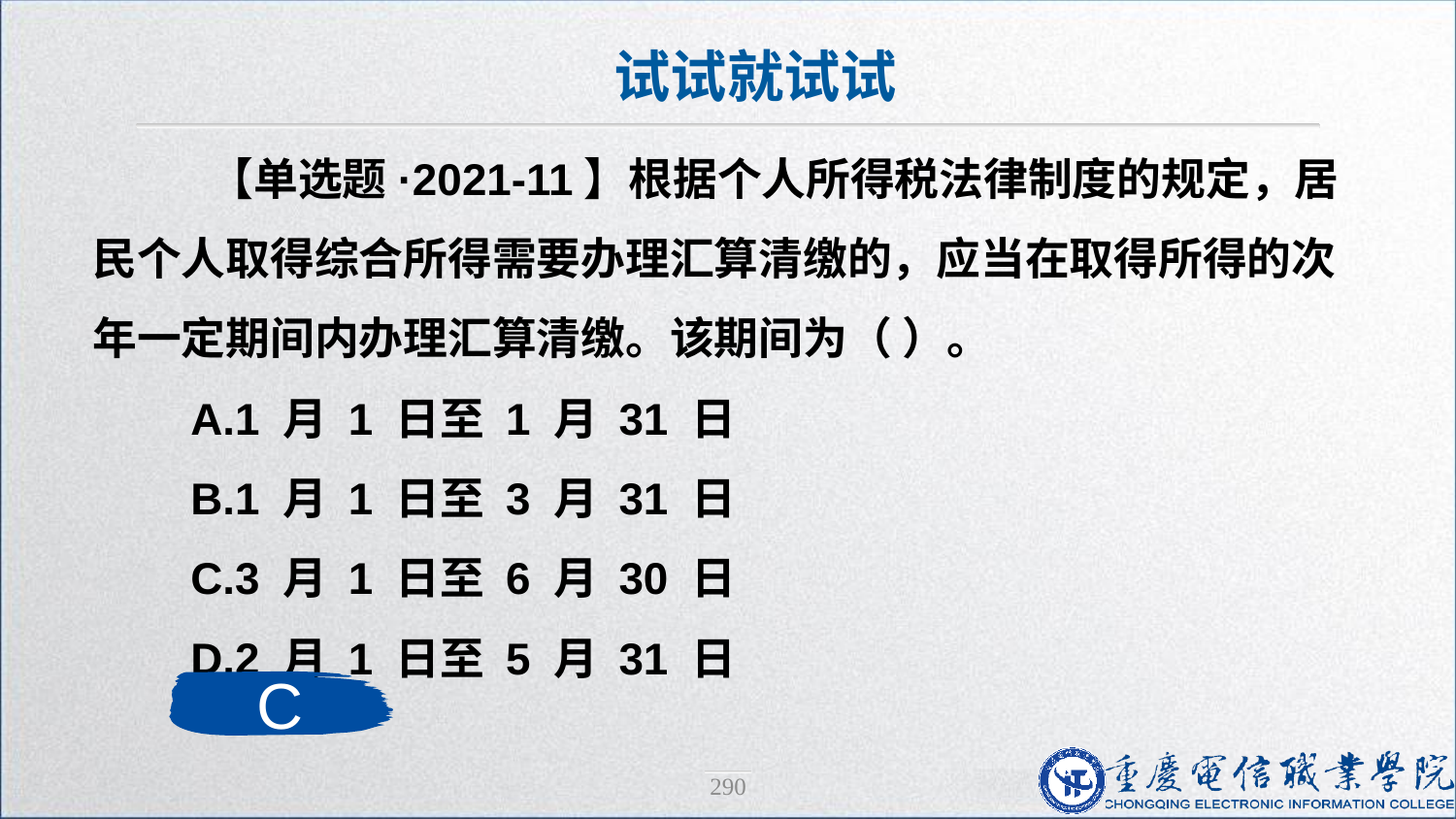

试试就试试
  【单选题·2021-11】根据个人所得税法律制度的规定，居民个人取得综合所得需要办理汇算清缴的，应当在取得所得的次年一定期间内办理汇算清缴。该期间为（ ）。
 A.1 月 1 日至 1 月 31 日
 B.1 月 1 日至 3 月 31 日
 C.3 月 1 日至 6 月 30 日
 D.2 月 1 日至 5 月 31 日

C
290